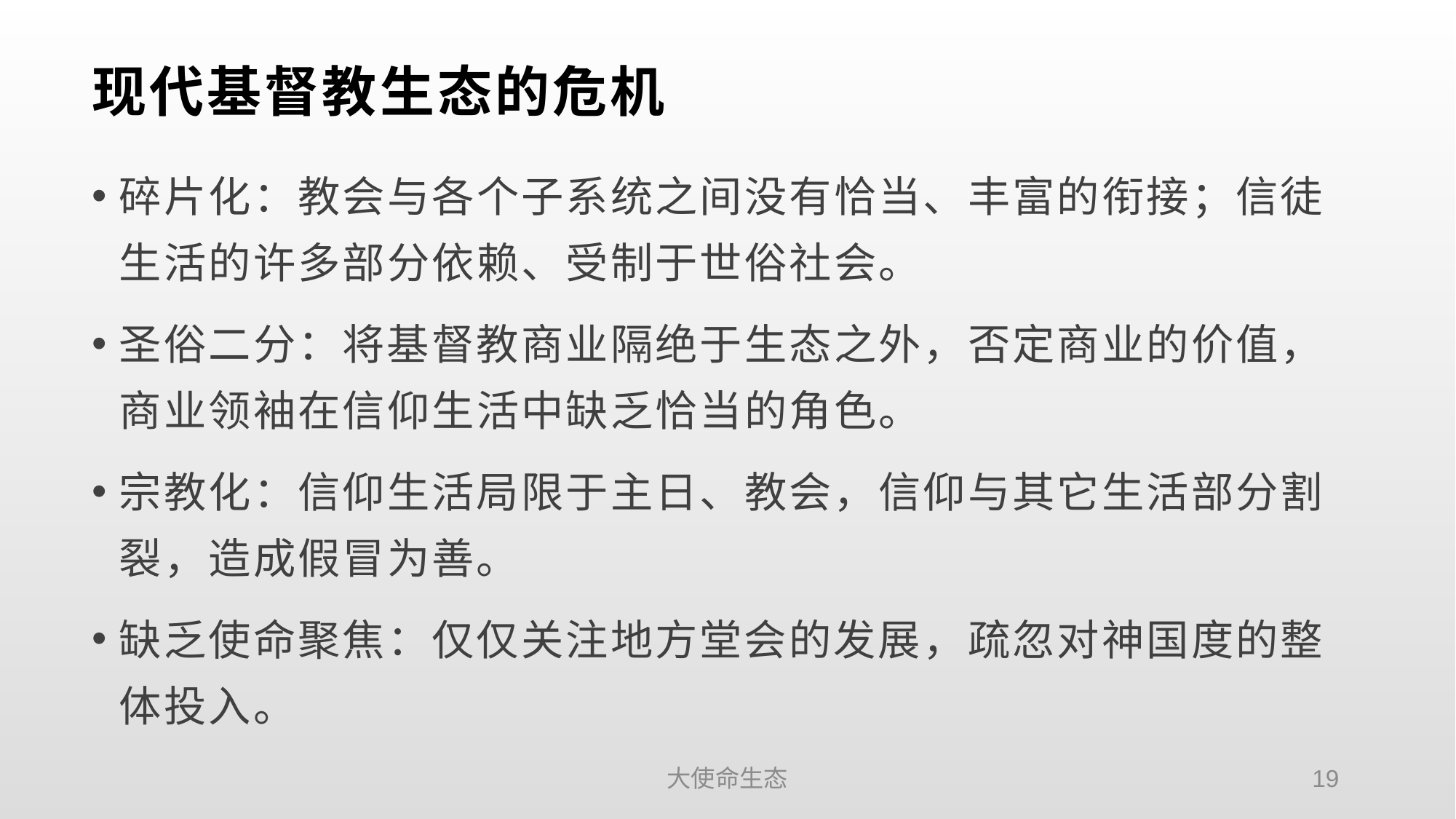

# 现代基督教生态的危机
碎片化：教会与各个子系统之间没有恰当、丰富的衔接；信徒生活的许多部分依赖、受制于世俗社会。
圣俗二分：将基督教商业隔绝于生态之外，否定商业的价值，商业领袖在信仰生活中缺乏恰当的角色。
宗教化：信仰生活局限于主日、教会，信仰与其它生活部分割裂，造成假冒为善。
缺乏使命聚焦：仅仅关注地方堂会的发展，疏忽对神国度的整体投入。

大使命生态
19